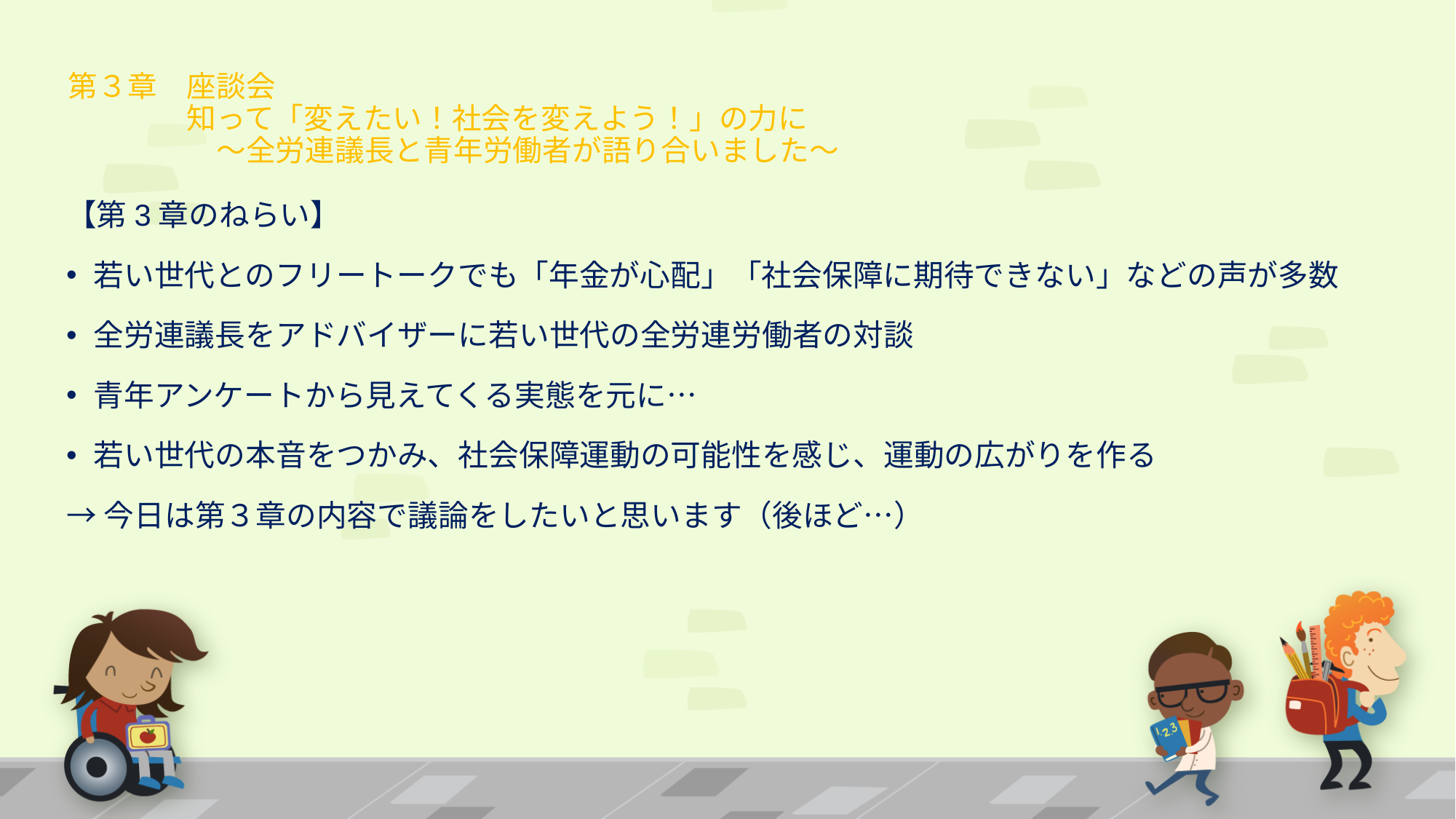

# 第３章　座談会　 　　　　知って「変えたい！社会を変えよう！」の力に 　　　　　～全労連議長と青年労働者が語り合いました～
【第3章のねらい】
若い世代とのフリートークでも「年金が心配」「社会保障に期待できない」などの声が多数
全労連議長をアドバイザーに若い世代の全労連労働者の対談
青年アンケートから見えてくる実態を元に…
若い世代の本音をつかみ、社会保障運動の可能性を感じ、運動の広がりを作る
→今日は第３章の内容で議論をしたいと思います（後ほど…）